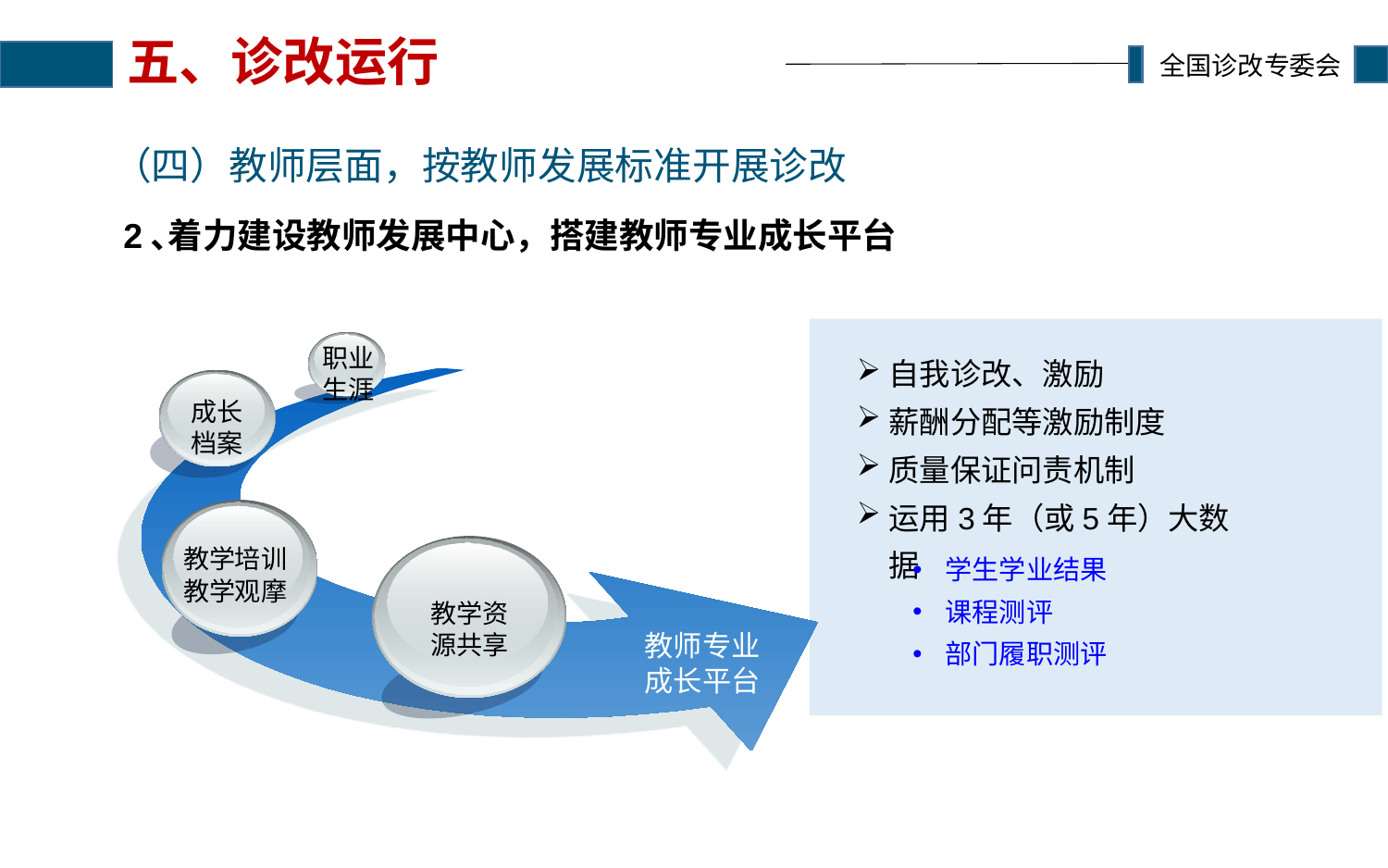

# 五、诊改运行
（四）教师层面，按教师发展标准开展诊改
2､着力建设教师发展中心，搭建教师专业成长平台

职业
生涯

成长
档案

教学培训

教学资
源共享

自我诊改、激励
薪酬分配等激励制度
质量保证问责机制
运用3年（或5年）大数据

学生学业结果
课程测评
部门履职测评
教学观摩
教师专业
成长平台